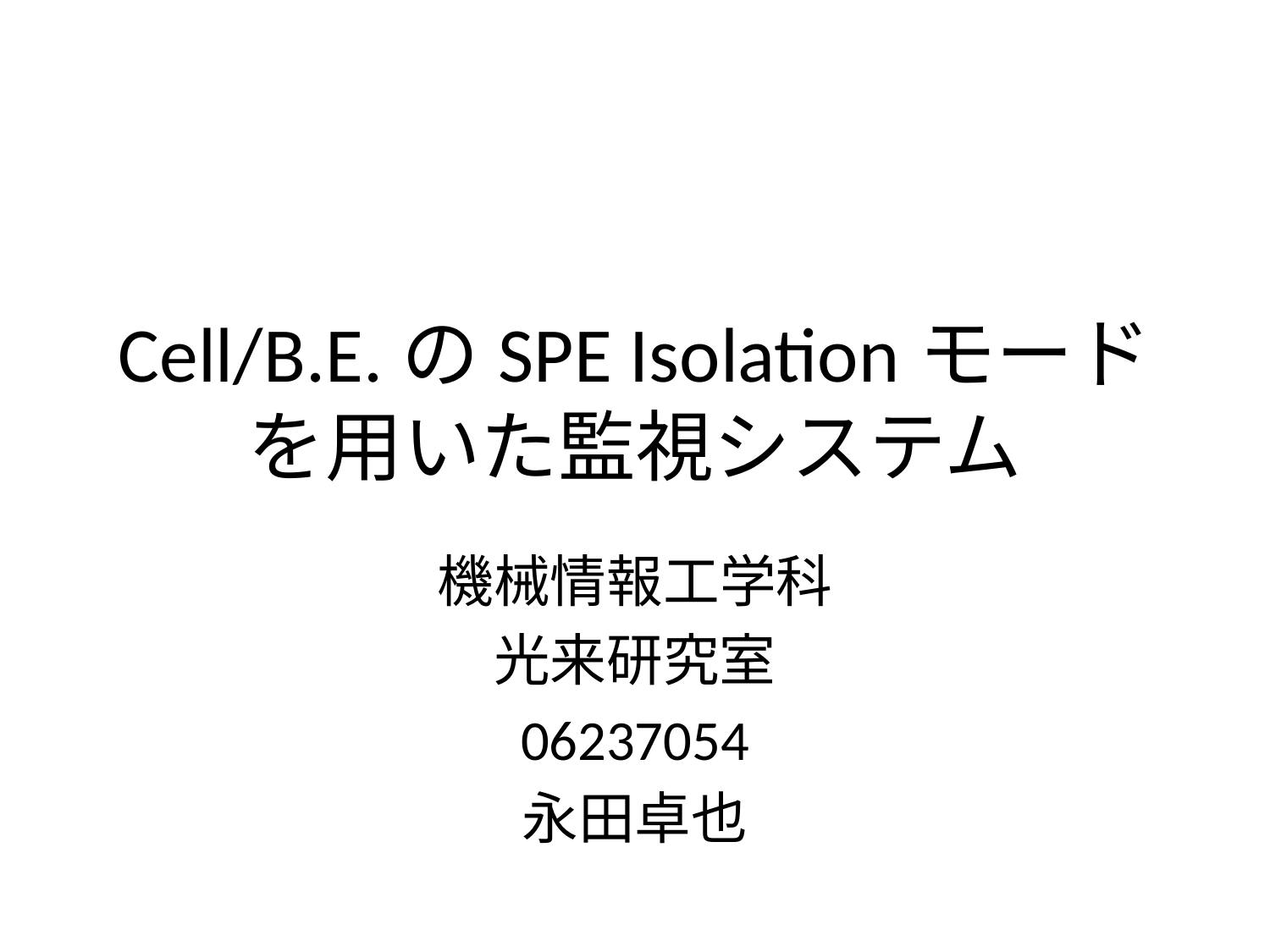

# Cell/B.E.のSPE Isolationモードを用いた監視システム
機械情報工学科
光来研究室
06237054
永田卓也